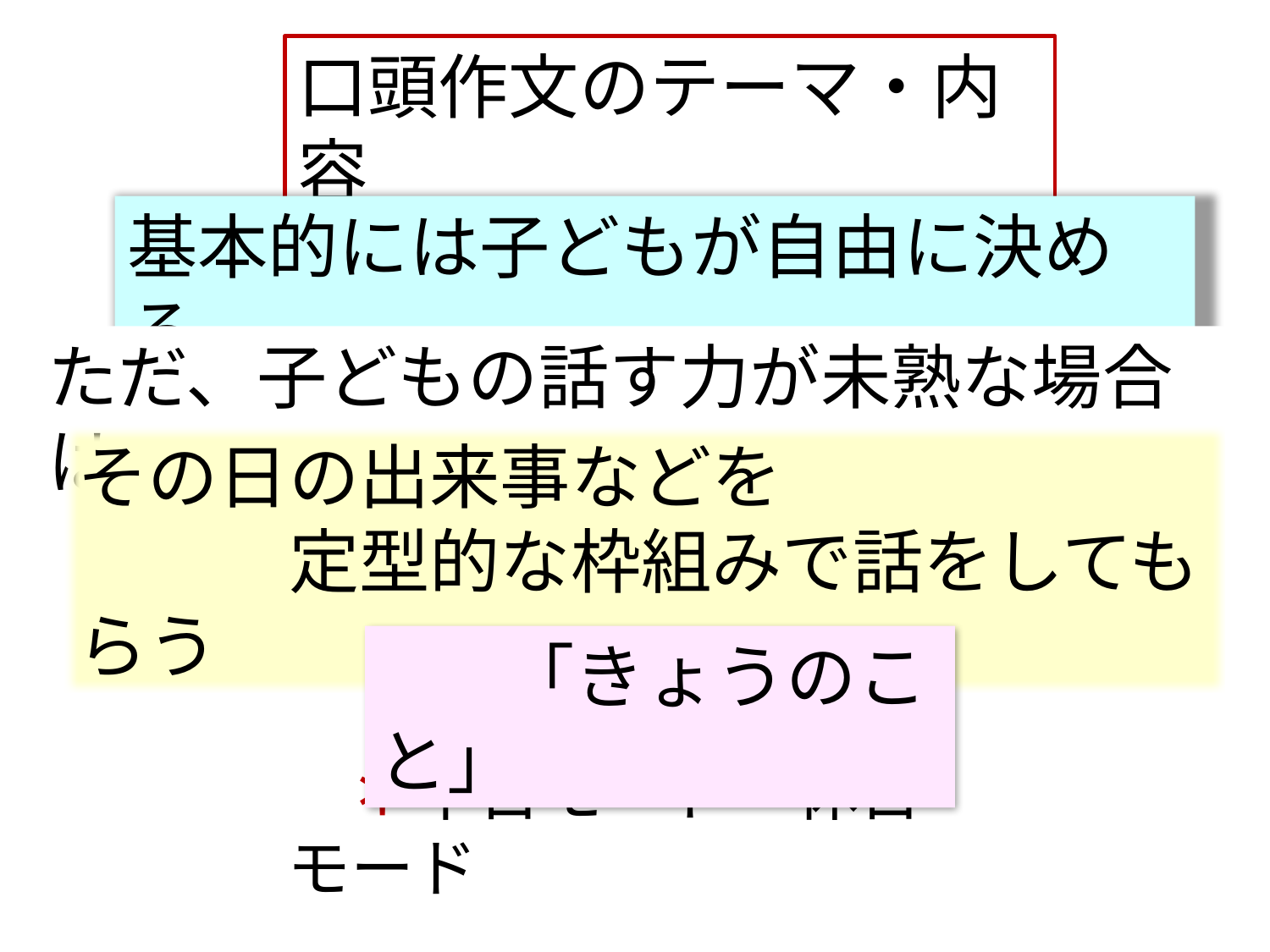

口頭作文のテーマ・内容
基本的には子どもが自由に決める
ただ、子どもの話す力が未熟な場合は
その日の出来事などを
　　　定型的な枠組みで話をしてもらう
　　「きょうのこと」
　＊平日モード・休日モード